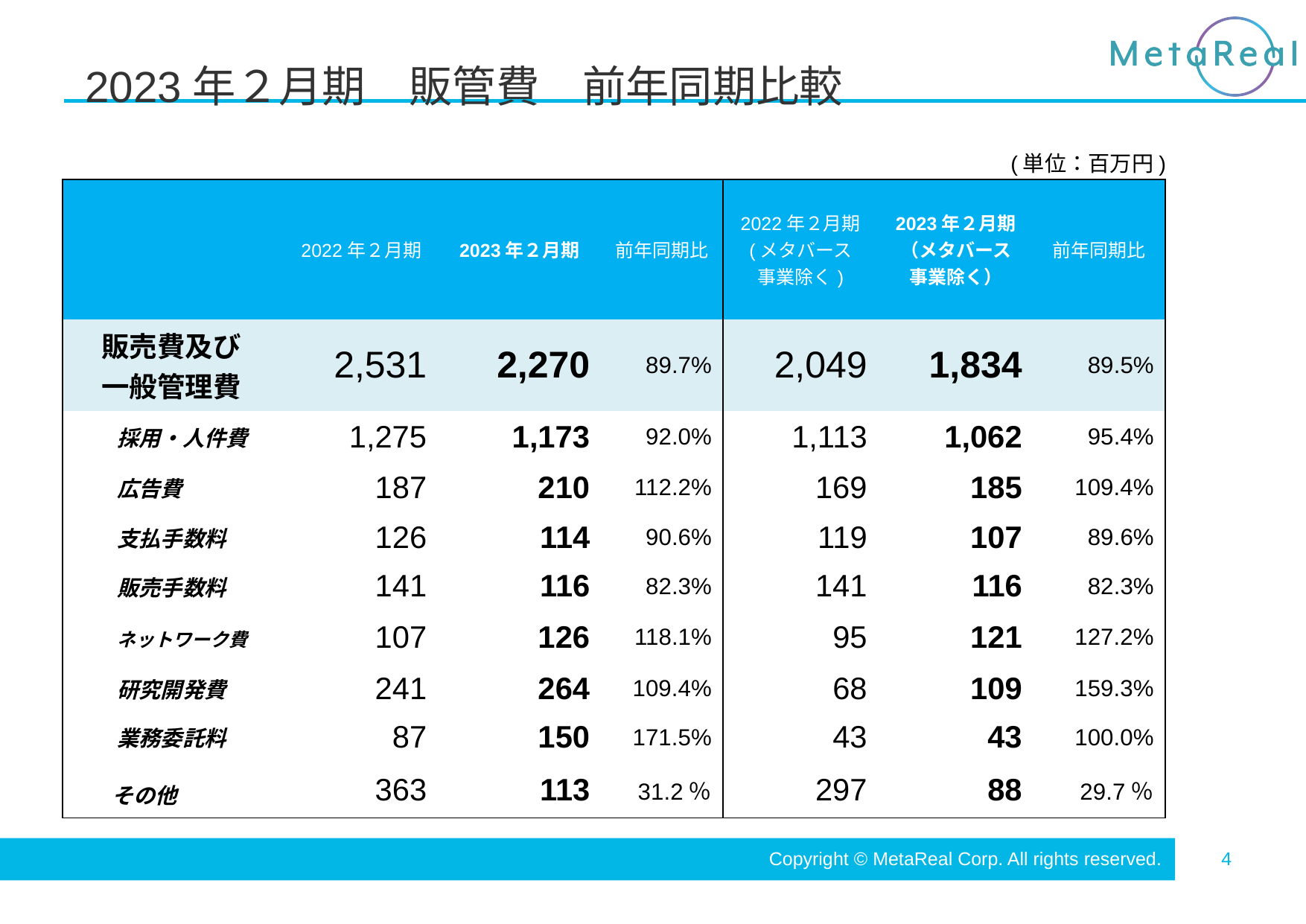

# 2023年２月期　販管費　前年同期比較
(単位：百万円)
|  | 2022年２月期 | 2023年２月期 | 前年同期比 | 2022年２月期 (メタバース 事業除く) | 2023年２月期 （メタバース 事業除く） | 前年同期比 |
| --- | --- | --- | --- | --- | --- | --- |
| 販売費及び 　一般管理費 | 2,531 | 2,270 | 89.7% | 2,049 | 1,834 | 89.5% |
| 採用・人件費 | 1,275 | 1,173 | 92.0% | 1,113 | 1,062 | 95.4% |
| 広告費 | 187 | 210 | 112.2% | 169 | 185 | 109.4% |
| 支払手数料 | 126 | 114 | 90.6% | 119 | 107 | 89.6% |
| 販売手数料 | 141 | 116 | 82.3% | 141 | 116 | 82.3% |
| ネットワーク費 | 107 | 126 | 118.1% | 95 | 121 | 127.2% |
| 研究開発費 | 241 | 264 | 109.4% | 68 | 109 | 159.3% |
| 業務委託料 | 87 | 150 | 171.5% | 43 | 43 | 100.0% |
| その他 | 363 | 113 | 31.2％ | 297 | 88 | 29.7％ |
Copyright © MetaReal Corp. All rights reserved.
4